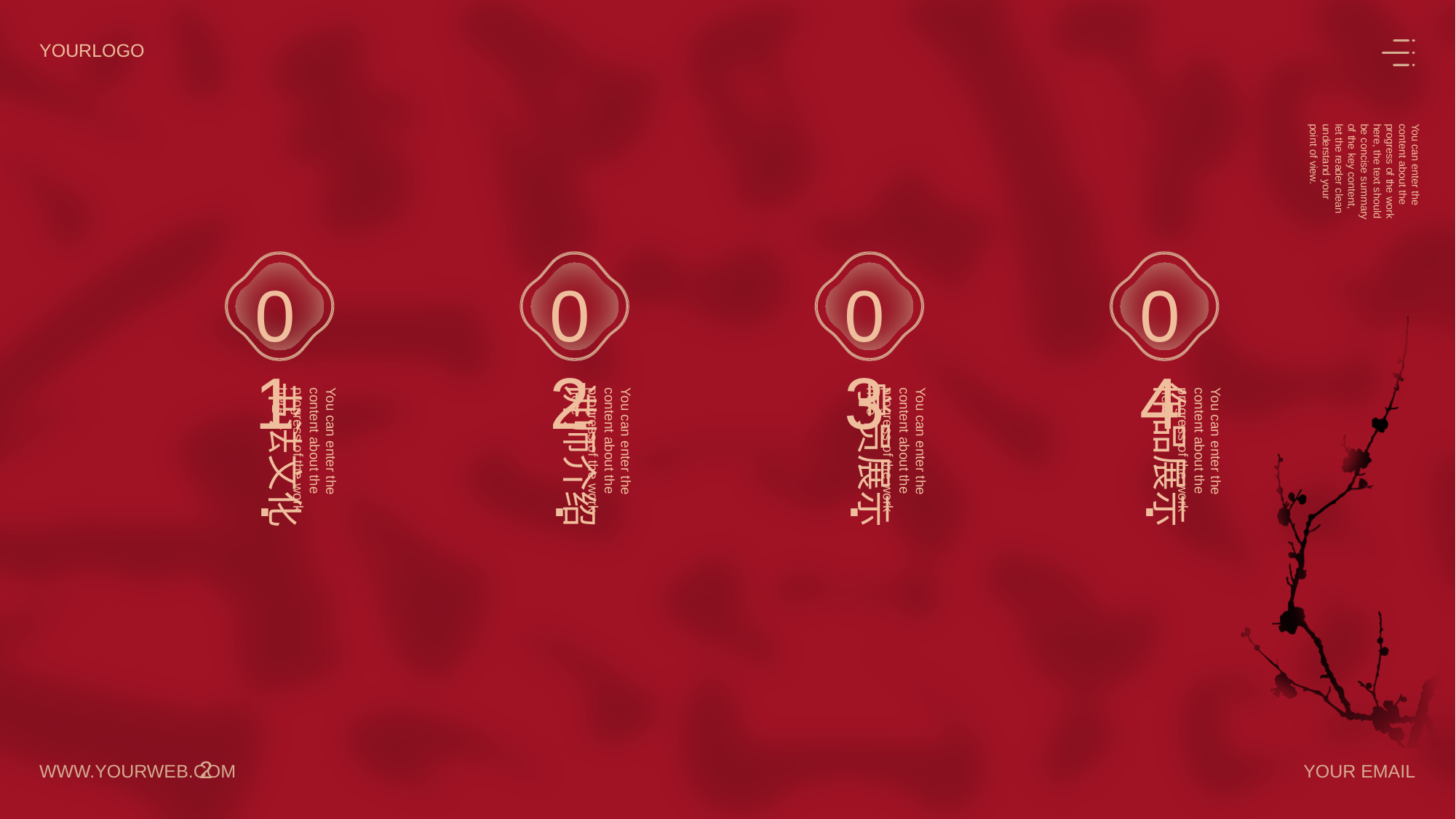

You can enter the content about the progress of the work here, the text should be concise summary of the key content, let the reader clean understand your point of view.

01.
书法文化
You can enter the content about the progress of the work here

02.
讲师介绍
You can enter the content about the progress of the work here

03.
学员展示
You can enter the content about the progress of the work here

04.
作品展示
You can enter the content about the progress of the work here
2